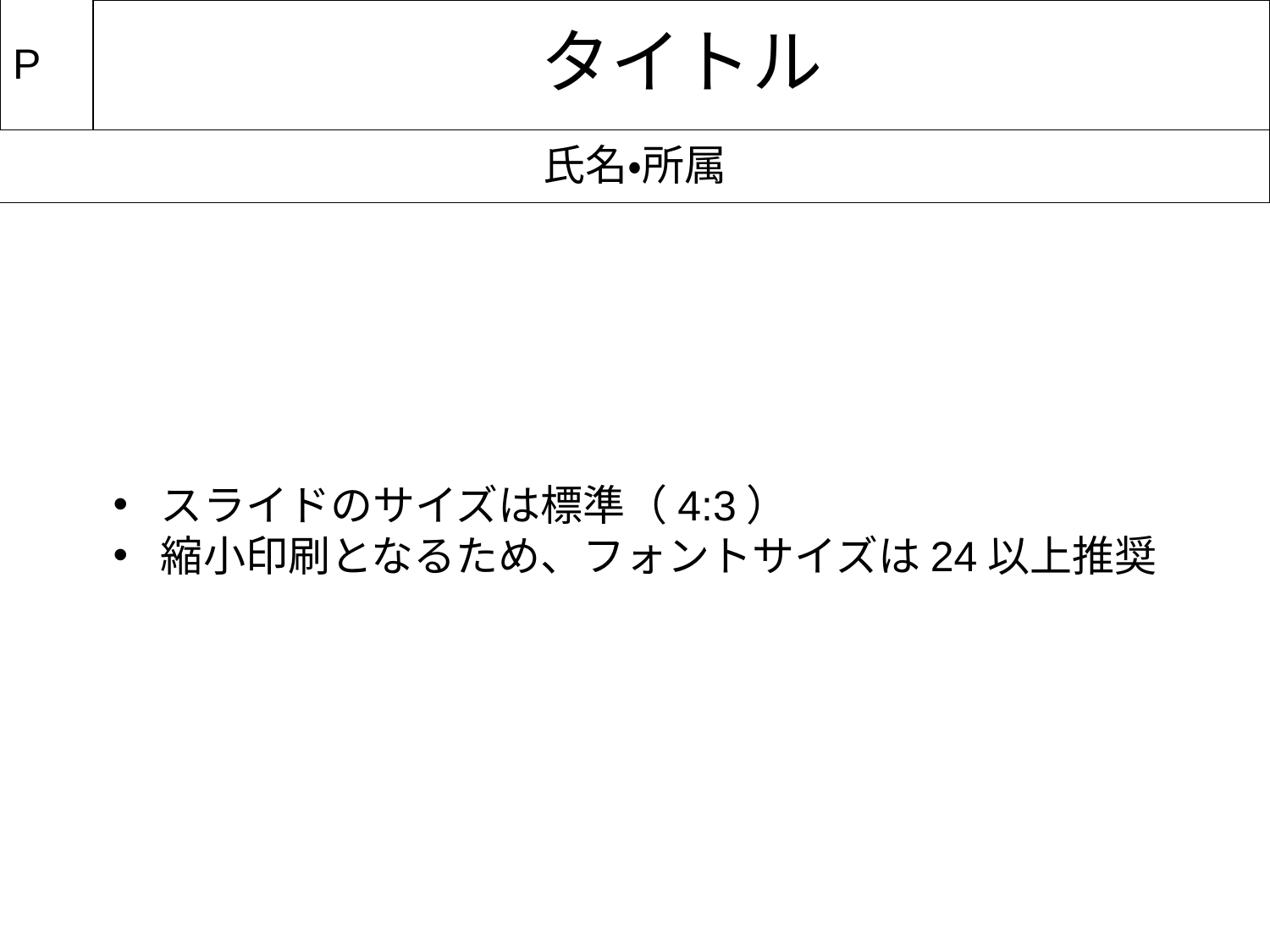

P
# タイトル
氏名・所属
スライドのサイズは標準（4:3）
縮小印刷となるため、フォントサイズは24以上推奨